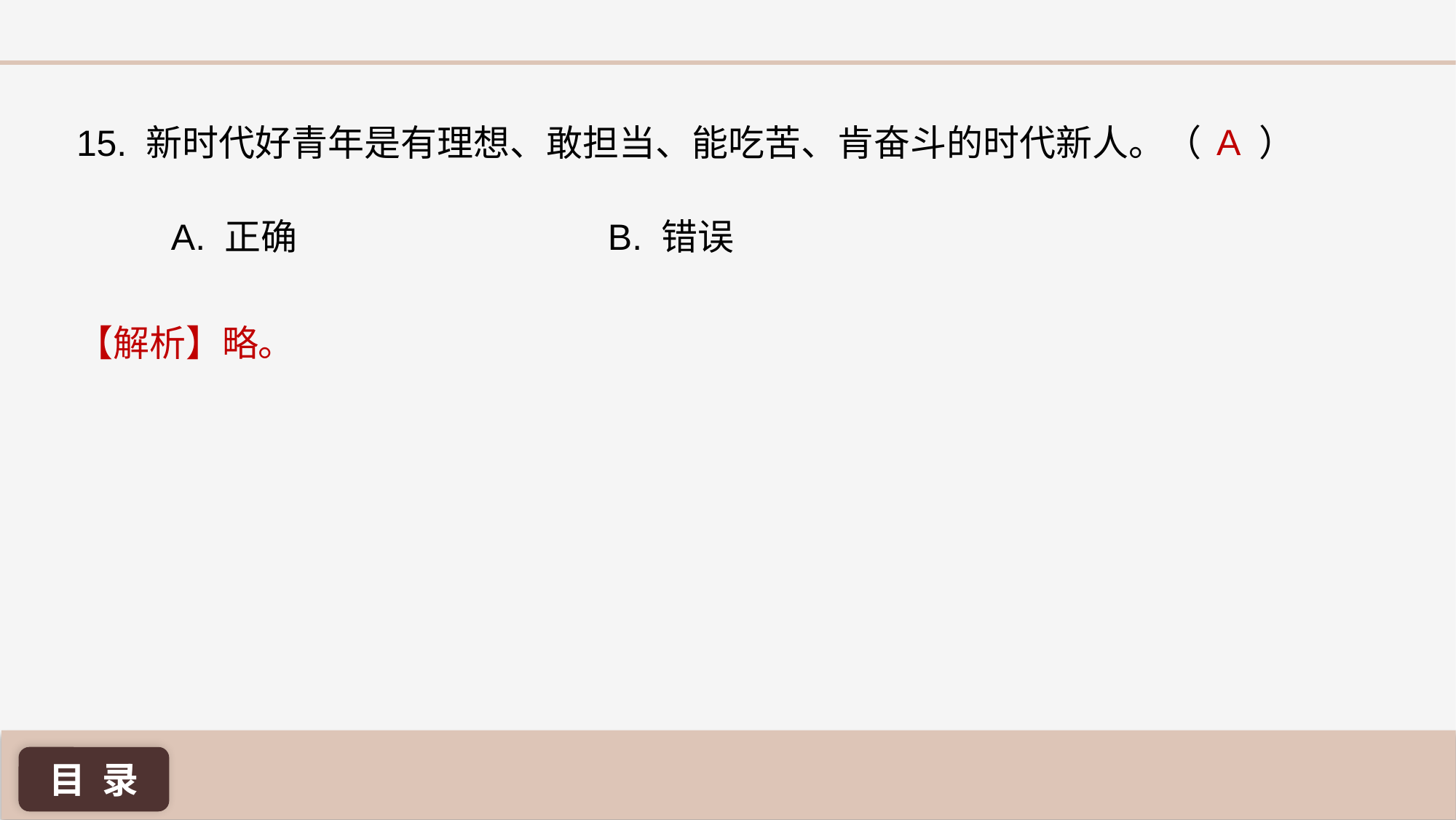

A
15. 新时代好青年是有理想、敢担当、能吃苦、肯奋斗的时代新人。（       ）
A. 正确 			B. 错误
【解析】略。